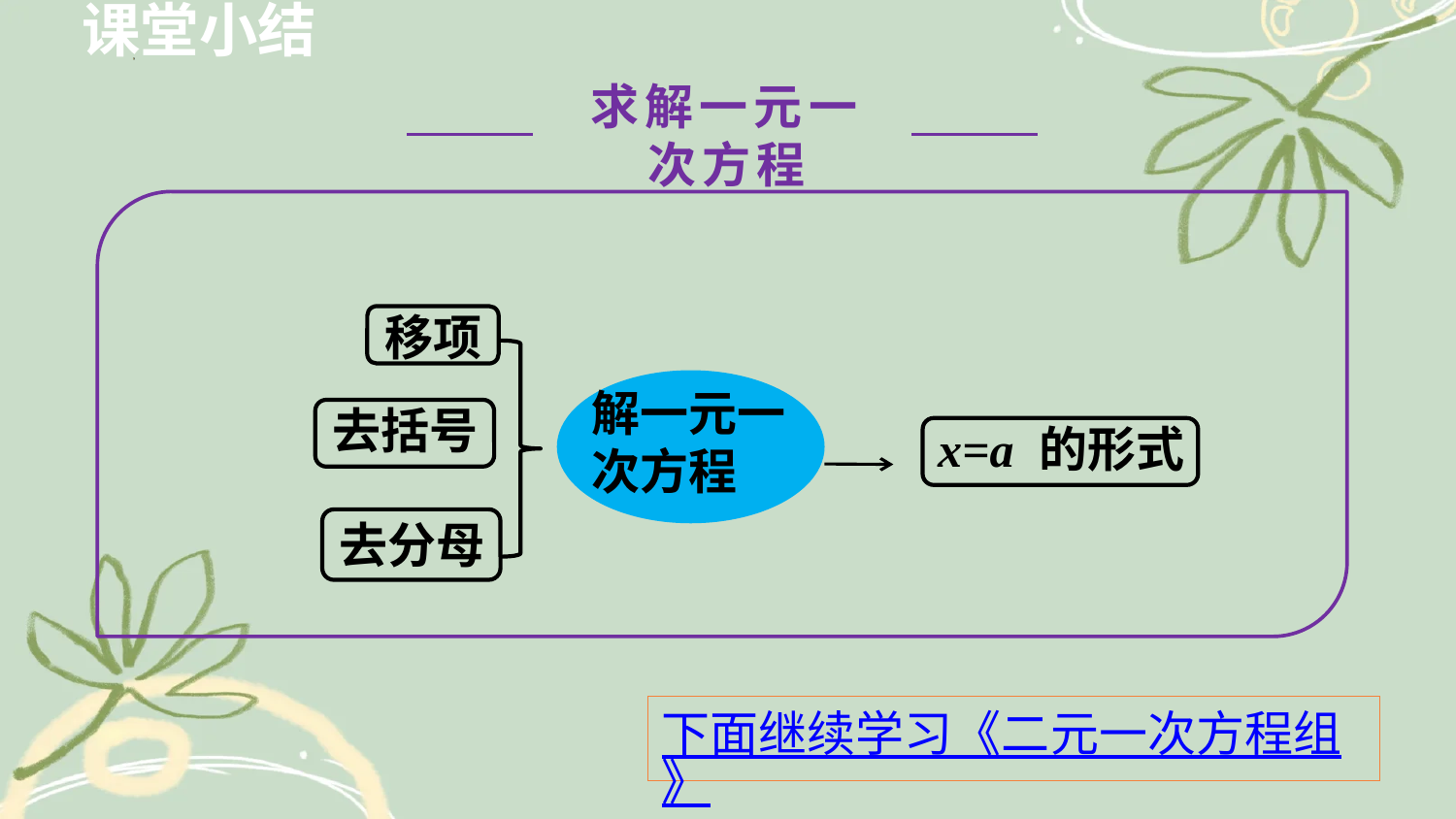

求解一元一次方程

移项

解一元一 次方程
去括号

x=a 的形式

去分母

下面继续学习《二元一次方程组》